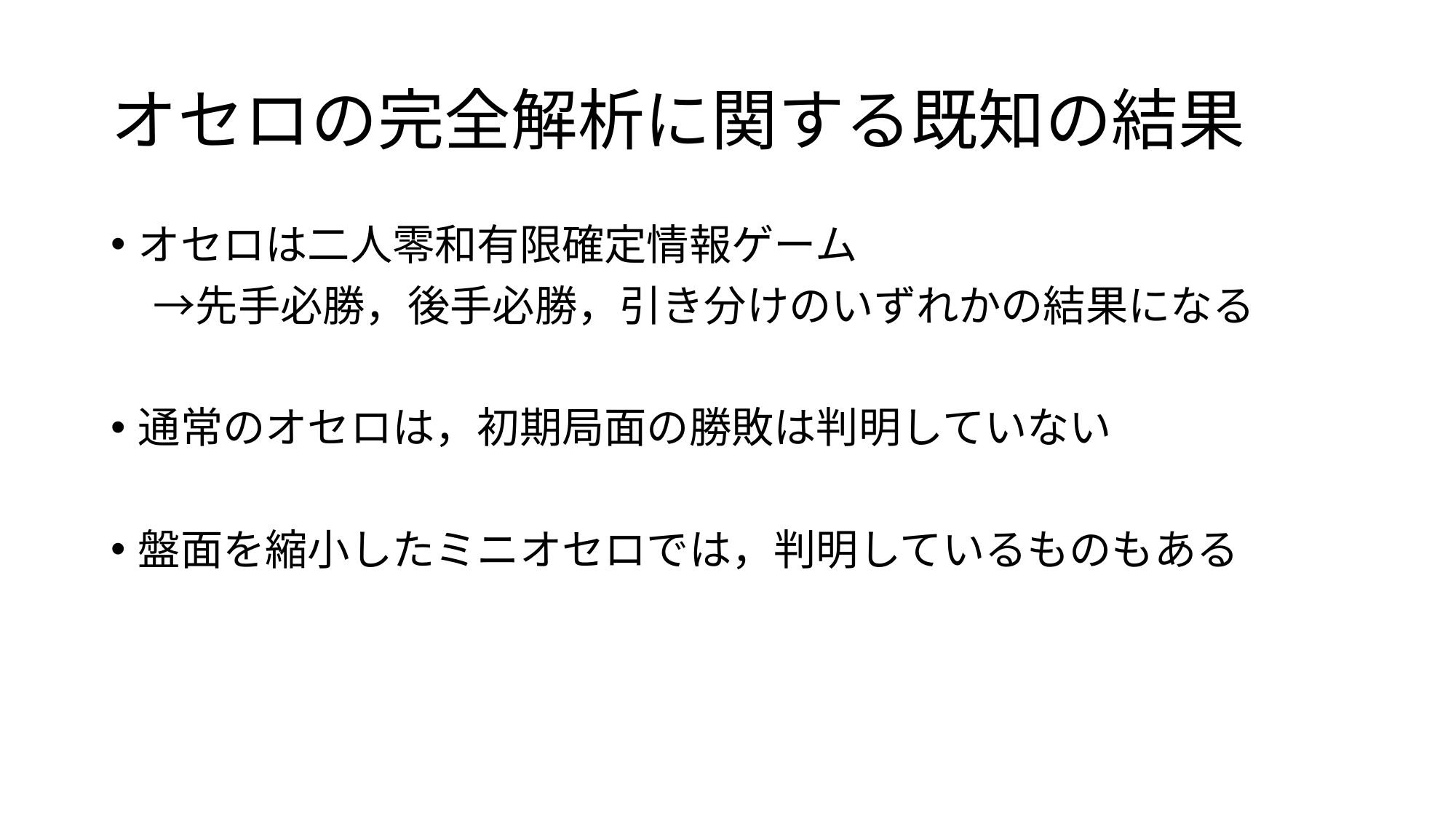

# オセロの完全解析に関する既知の結果
オセロは二人零和有限確定情報ゲーム
　→先手必勝，後手必勝，引き分けのいずれかの結果になる

通常のオセロは，初期局面の勝敗は判明していない

盤面を縮小したミニオセロでは，判明しているものもある